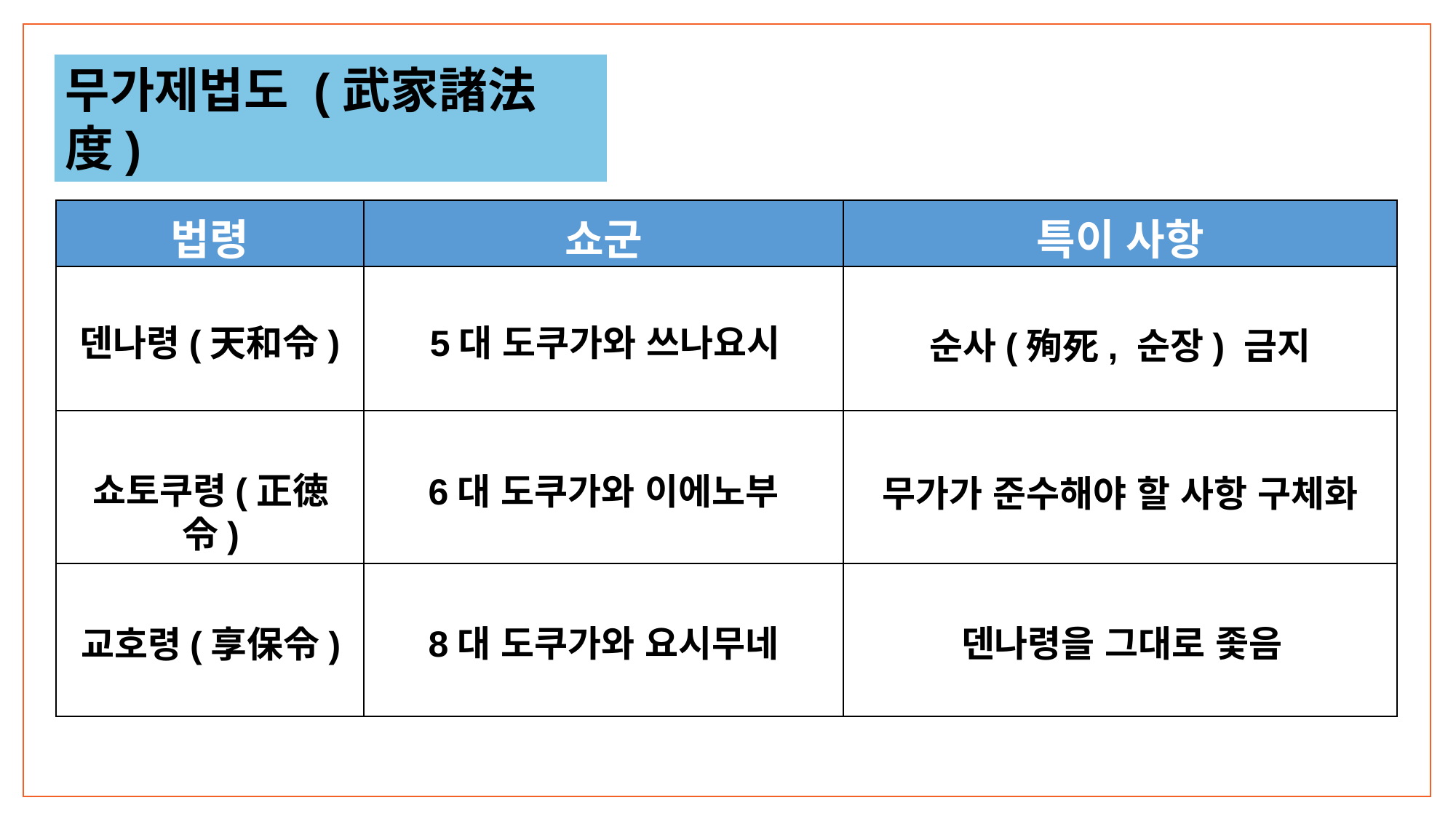

무가제법도 (武家諸法度)
| 법령 | 쇼군 | 특이 사항 |
| --- | --- | --- |
|  |  |  |
|  |  |  |
|  |  |  |

덴나령(天和令)
5대 도쿠가와 쓰나요시
순사(殉死, 순장) 금지

쇼토쿠령(正徳令)
6대 도쿠가와 이에노부
무가가 준수해야 할 사항 구체화

교호령(享保令)
8대 도쿠가와 요시무네
덴나령을 그대로 좇음